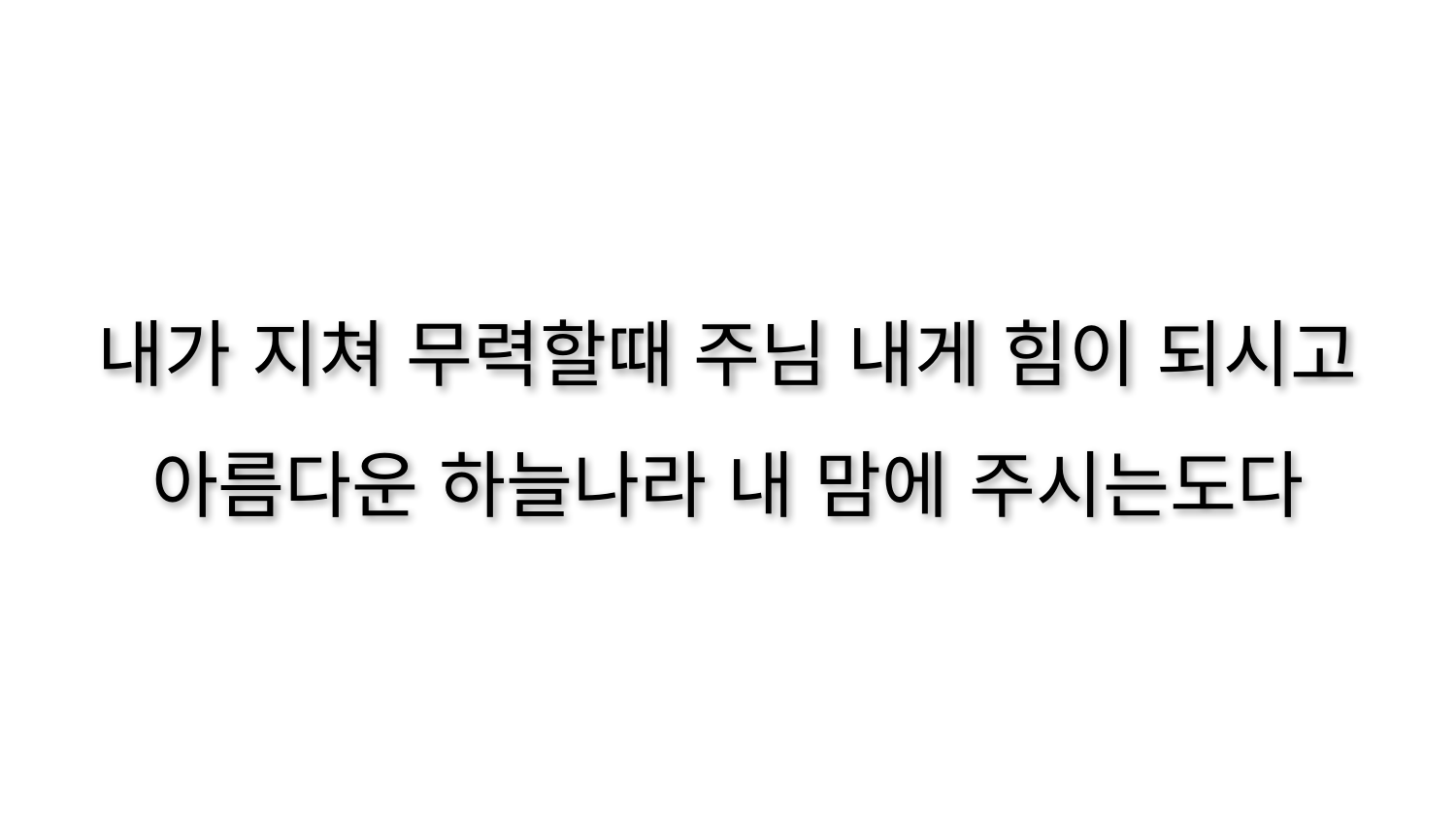

내가 지쳐 무력할때 주님 내게 힘이 되시고
아름다운 하늘나라 내 맘에 주시는도다